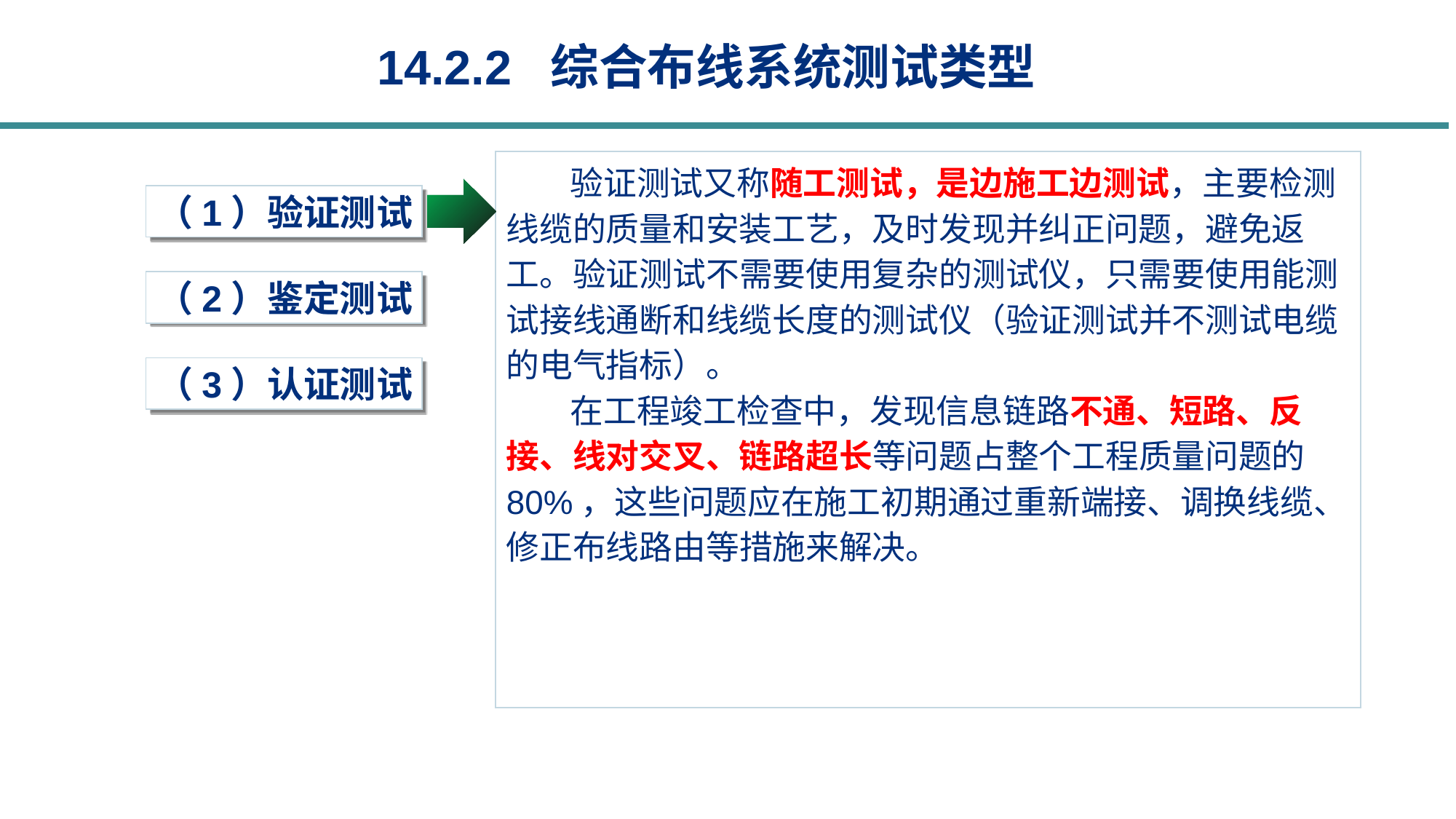

14.2.2  综合布线系统测试类型
验证测试又称随工测试，是边施工边测试，主要检测线缆的质量和安装工艺，及时发现并纠正问题，避免返工。验证测试不需要使用复杂的测试仪，只需要使用能测试接线通断和线缆长度的测试仪（验证测试并不测试电缆的电气指标）。
在工程竣工检查中，发现信息链路不通、短路、反接、线对交叉、链路超长等问题占整个工程质量问题的80%，这些问题应在施工初期通过重新端接、调换线缆、修正布线路由等措施来解决。

（1）验证测试
（2）鉴定测试
（3）认证测试